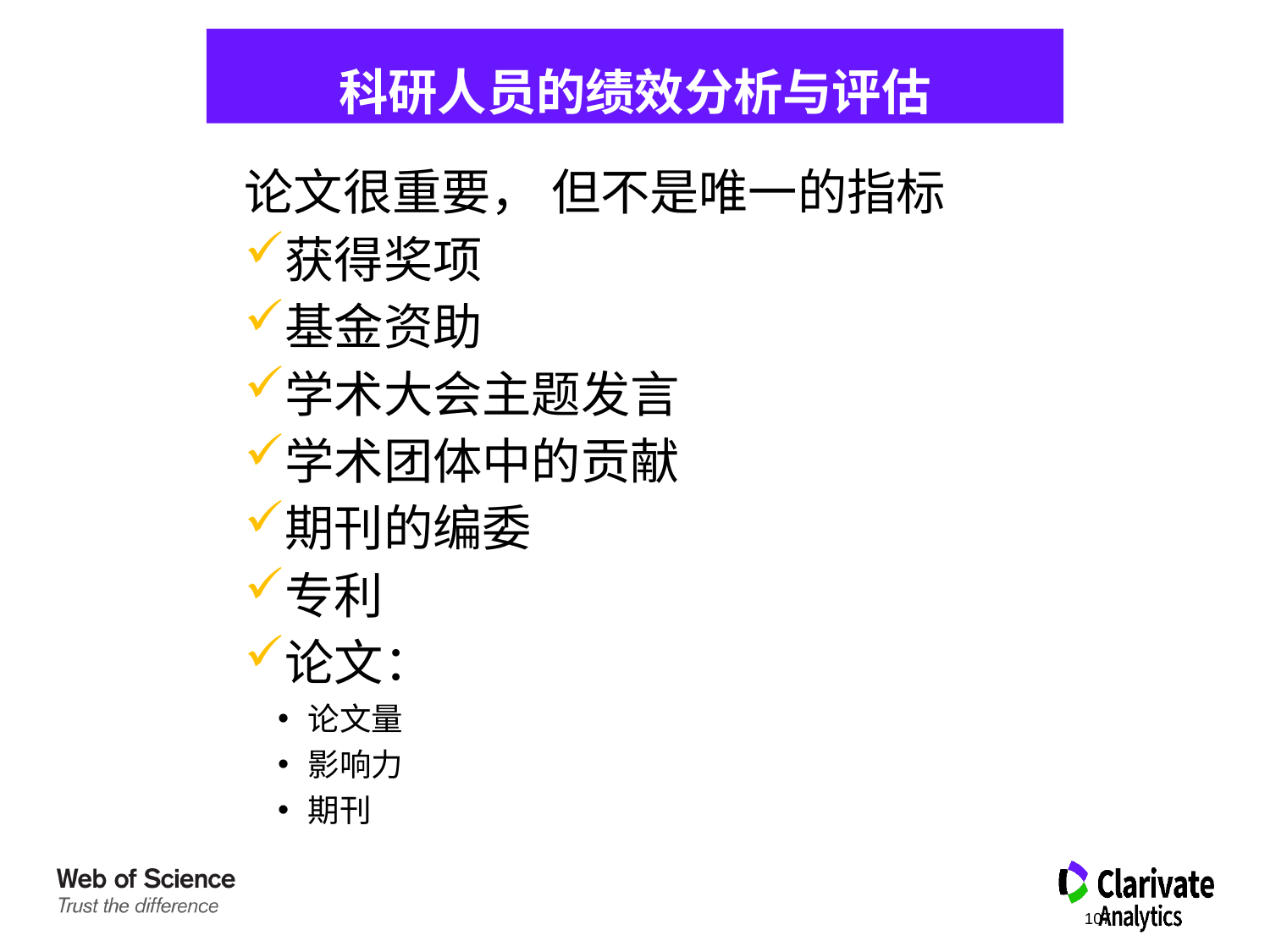

# 科研人员的绩效分析与评估
论文很重要， 但不是唯一的指标
获得奖项
基金资助
学术大会主题发言
学术团体中的贡献
期刊的编委
专利
论文：
论文量
影响力
期刊

107